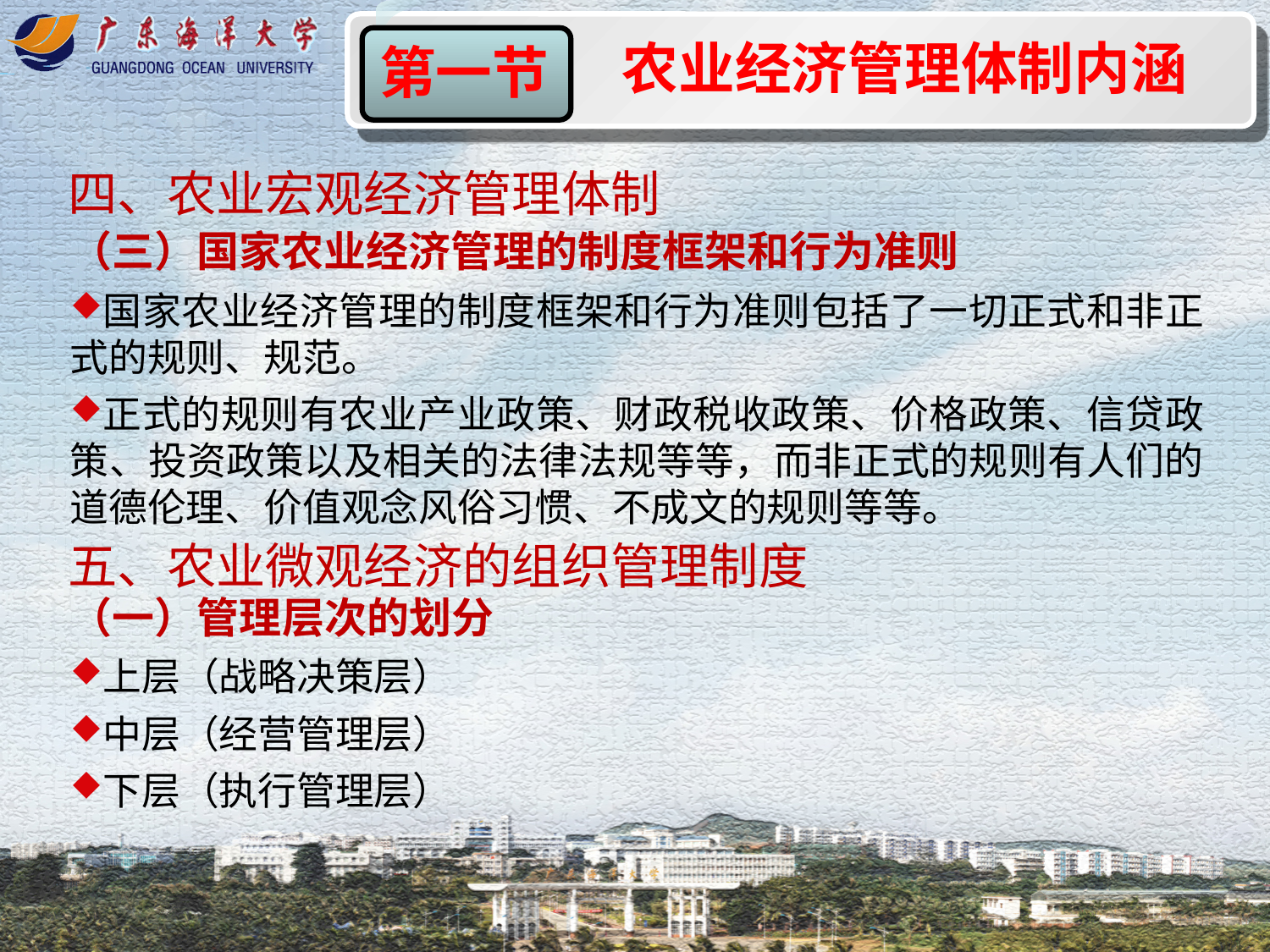

农业经济管理体制内涵

第一节
四、农业宏观经济管理体制
（三）国家农业经济管理的制度框架和行为准则
国家农业经济管理的制度框架和行为准则包括了一切正式和非正式的规则、规范。
正式的规则有农业产业政策、财政税收政策、价格政策、信贷政策、投资政策以及相关的法律法规等等，而非正式的规则有人们的道德伦理、价值观念风俗习惯、不成文的规则等等。
五、农业微观经济的组织管理制度
（一）管理层次的划分
上层（战略决策层）
中层（经营管理层）
下层（执行管理层）